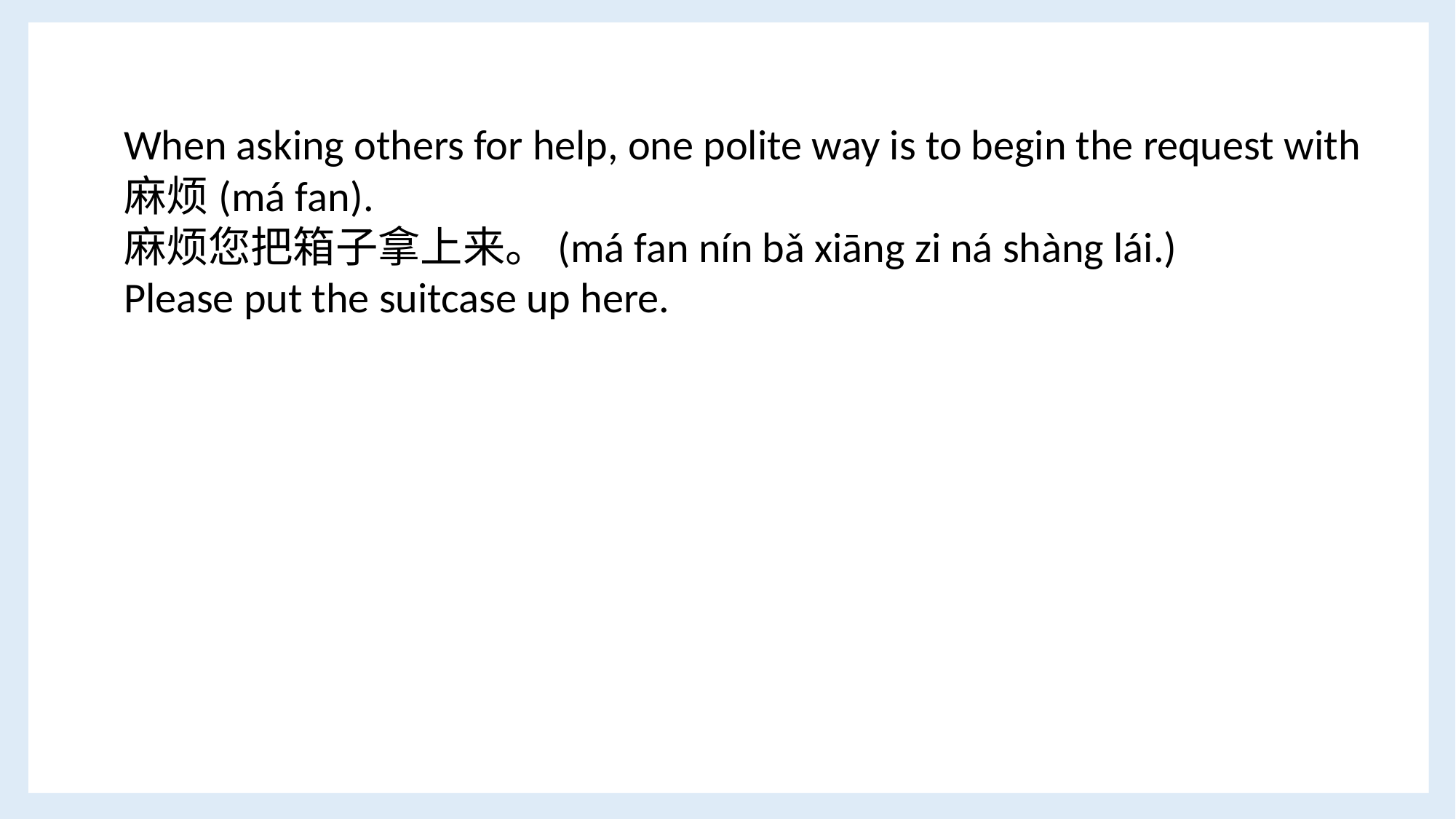

When asking others for help, one polite way is to begin the request with 麻烦(má fan).
麻烦您把箱子拿上来。(má fan nín bǎ xiāng zi ná shàng lái.)
Please put the suitcase up here.